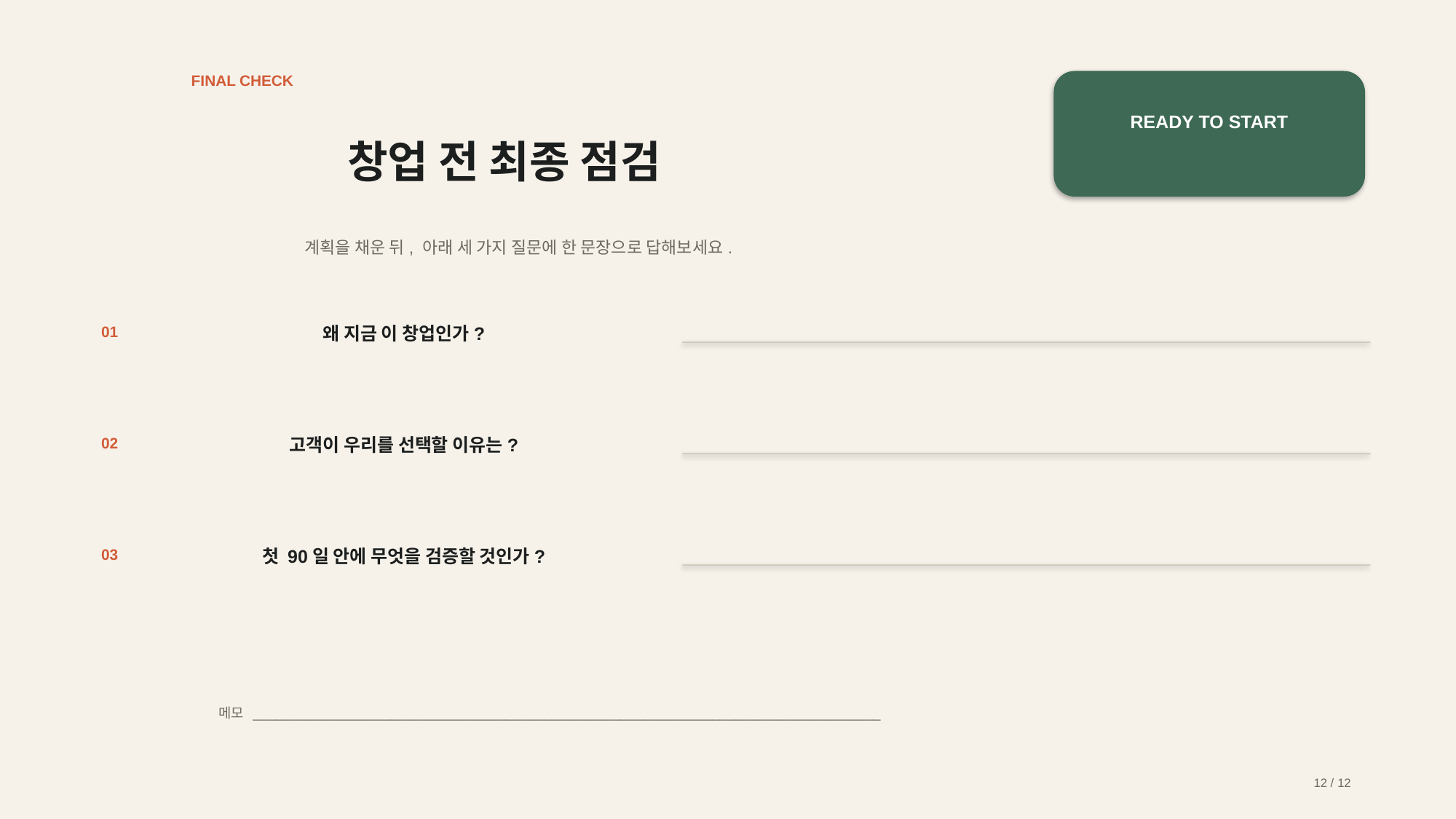

FINAL CHECK

READY TO START
창업 전 최종 점검
계획을 채운 뒤, 아래 세 가지 질문에 한 문장으로 답해보세요.
01
왜 지금 이 창업인가?

02
고객이 우리를 선택할 이유는?

03
첫 90일 안에 무엇을 검증할 것인가?

메모  __________________________________________________________________________________
12 / 12